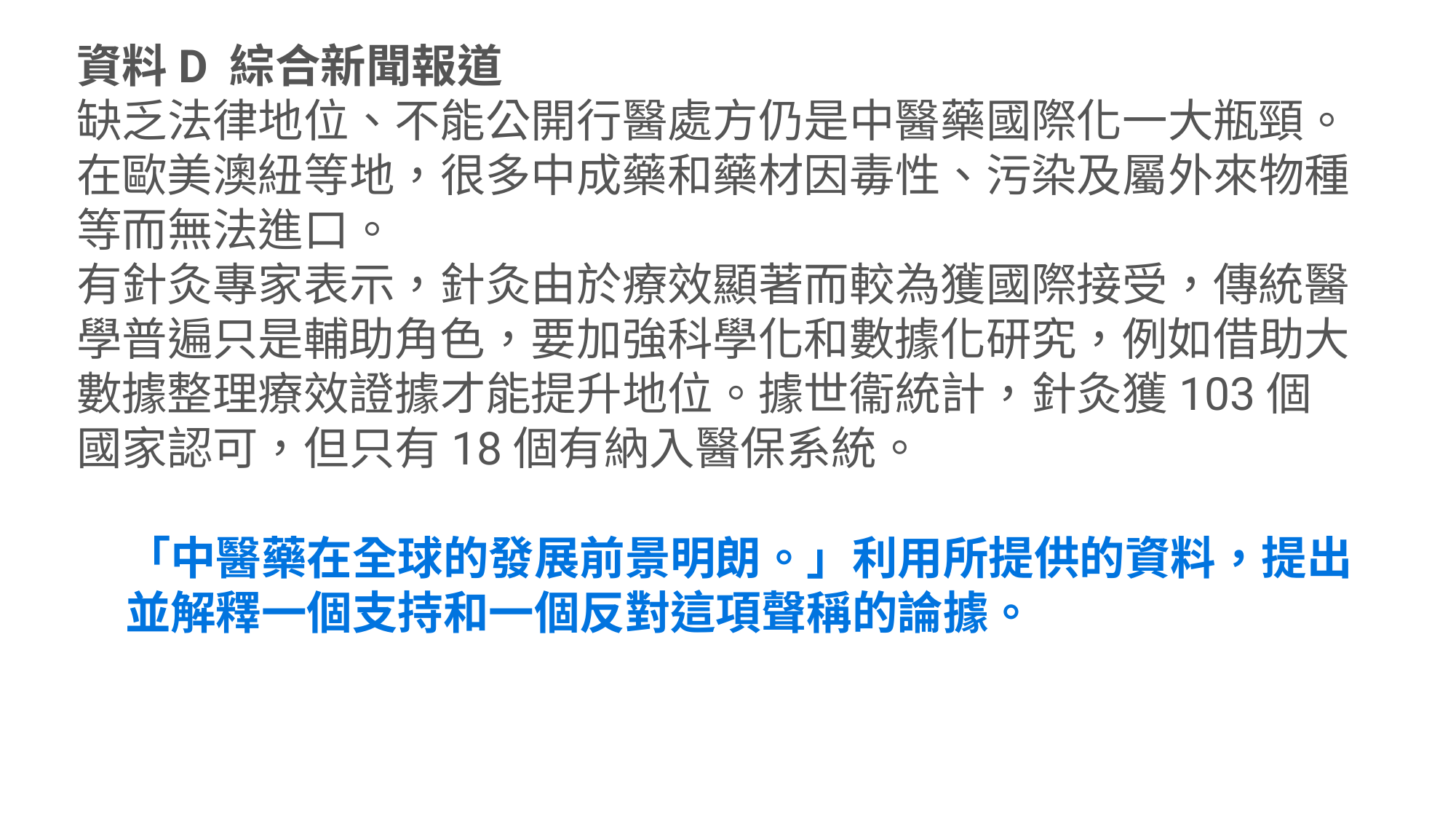

資料D 綜合新聞報道
缺乏法律地位、不能公開行醫處方仍是中醫藥國際化一大瓶頸。在歐美澳紐等地，很多中成藥和藥材因毒性、污染及屬外來物種等而無法進口。
有針灸專家表示，針灸由於療效顯著而較為獲國際接受，傳統醫學普遍只是輔助角色，要加強科學化和數據化研究，例如借助大數據整理療效證據才能提升地位。據世衞統計，針灸獲103個國家認可，但只有18個有納入醫保系統。
「中醫藥在全球的發展前景明朗。」利用所提供的資料，提出並解釋一個支持和一個反對這項聲稱的論據。